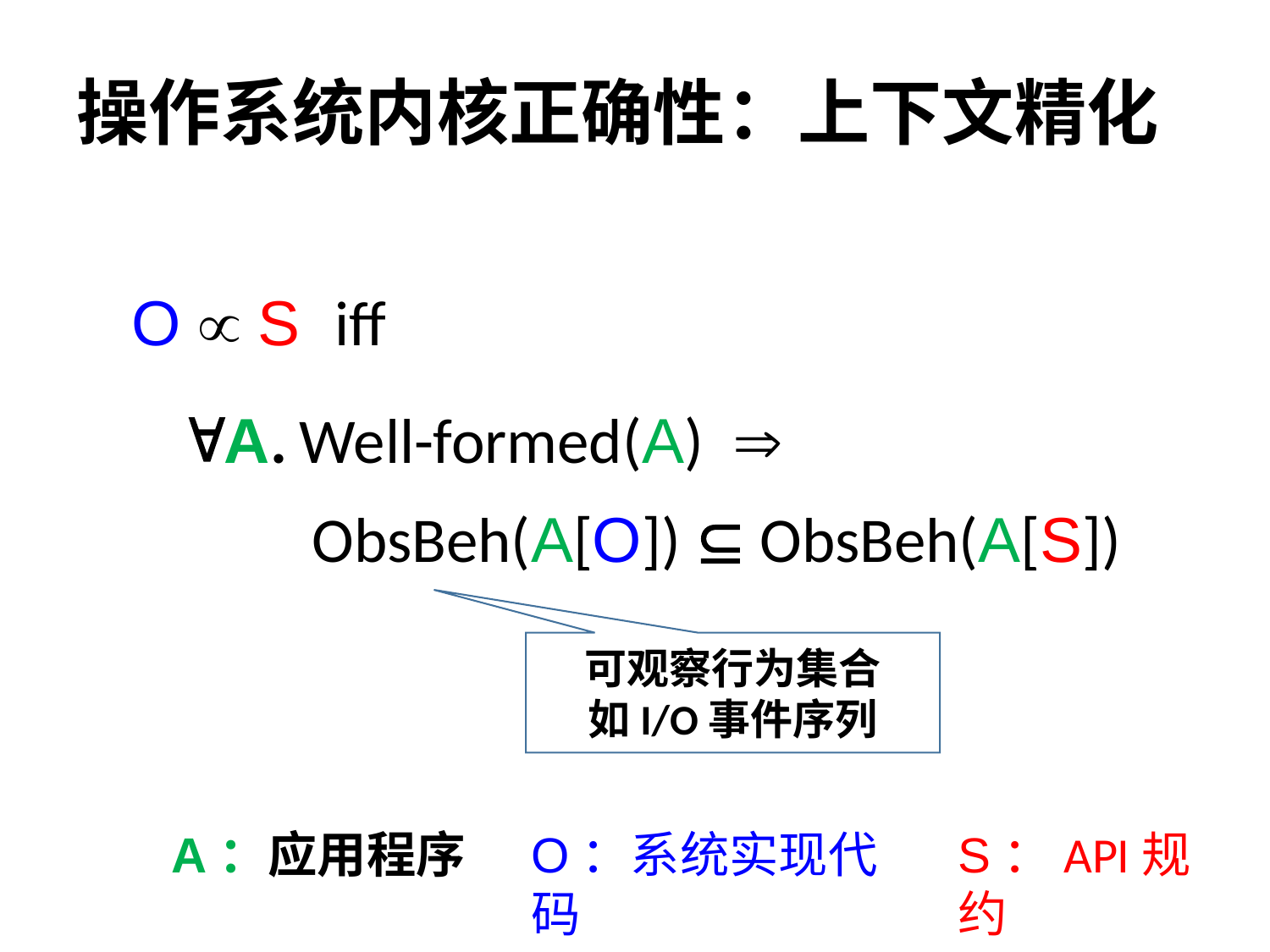

# 操作系统内核正确性：上下文精化
O ∝ S  iff
∀A.
Well-formed(A)  ⇒
ObsBeh(A[O]) ⊆ ObsBeh(A[S])
可观察行为集合
如I/O事件序列
A：应用程序
O：系统实现代码
S：API规约